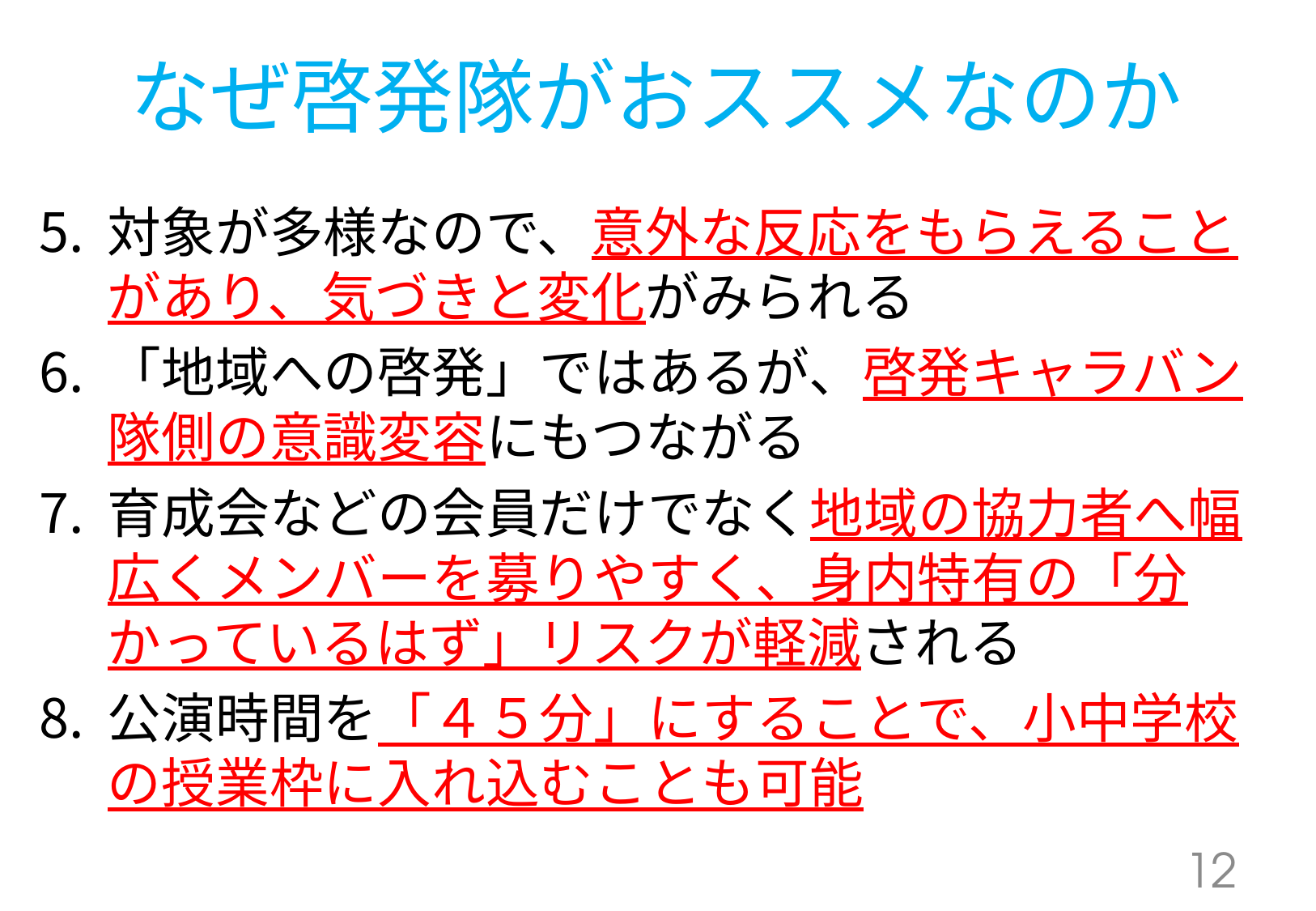

# なぜ啓発隊がおススメなのか
対象が多様なので、意外な反応をもらえることがあり、気づきと変化がみられる
「地域への啓発」ではあるが、啓発キャラバン隊側の意識変容にもつながる
育成会などの会員だけでなく地域の協力者へ幅広くメンバーを募りやすく、身内特有の「分かっているはず」リスクが軽減される
公演時間を「４５分」にすることで、小中学校の授業枠に入れ込むことも可能
12